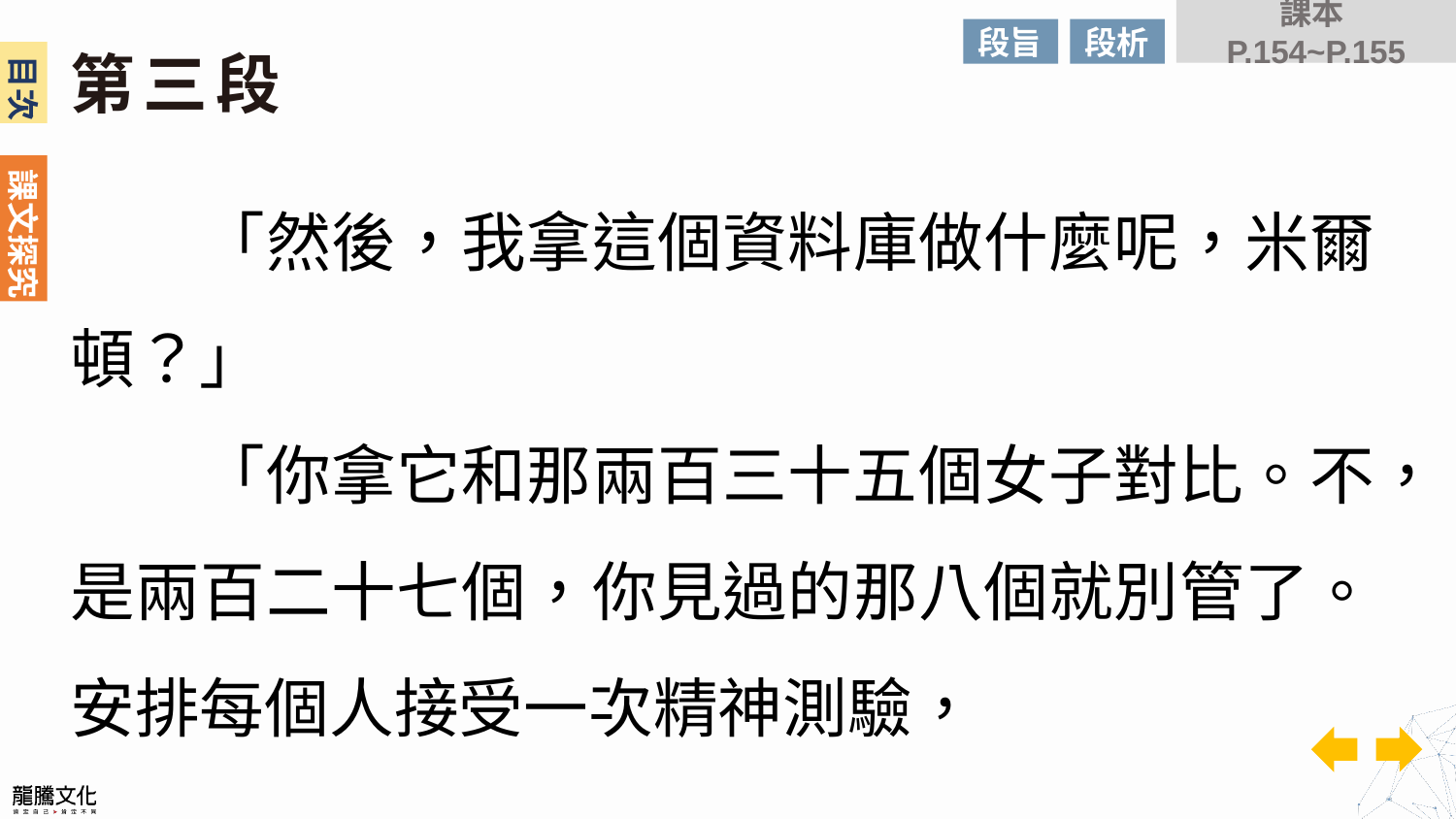

課本P.154~P.155
段旨
段析
第三段
　　「然後，我拿這個資料庫做什麼呢，米爾頓？」
　　「你拿它和那兩百三十五個女子對比。不，是兩百二十七個，你見過的那八個就別管了。安排每個人接受一次精神測驗，